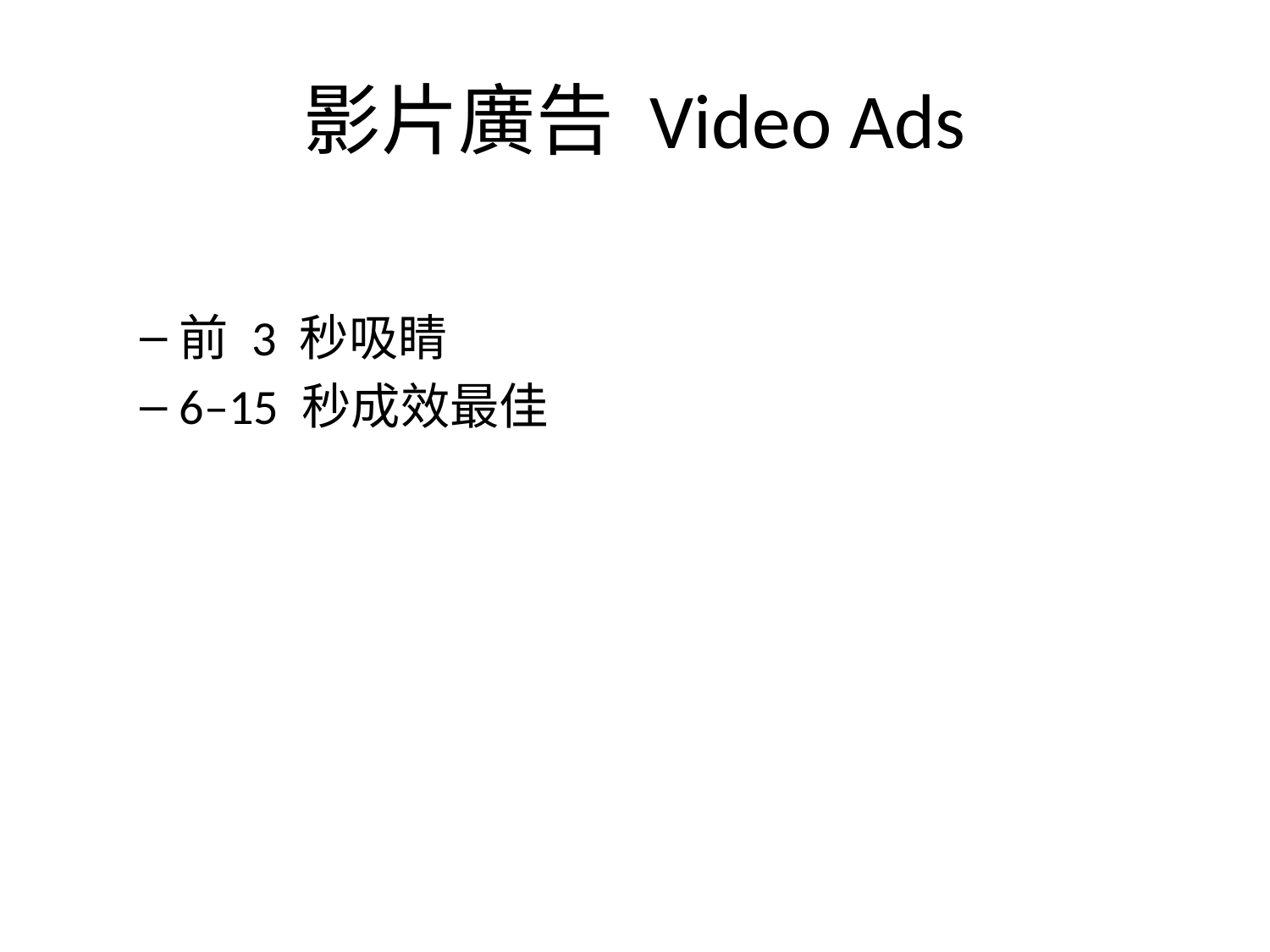

# 影片廣告 Video Ads

前 3 秒吸睛
6–15 秒成效最佳